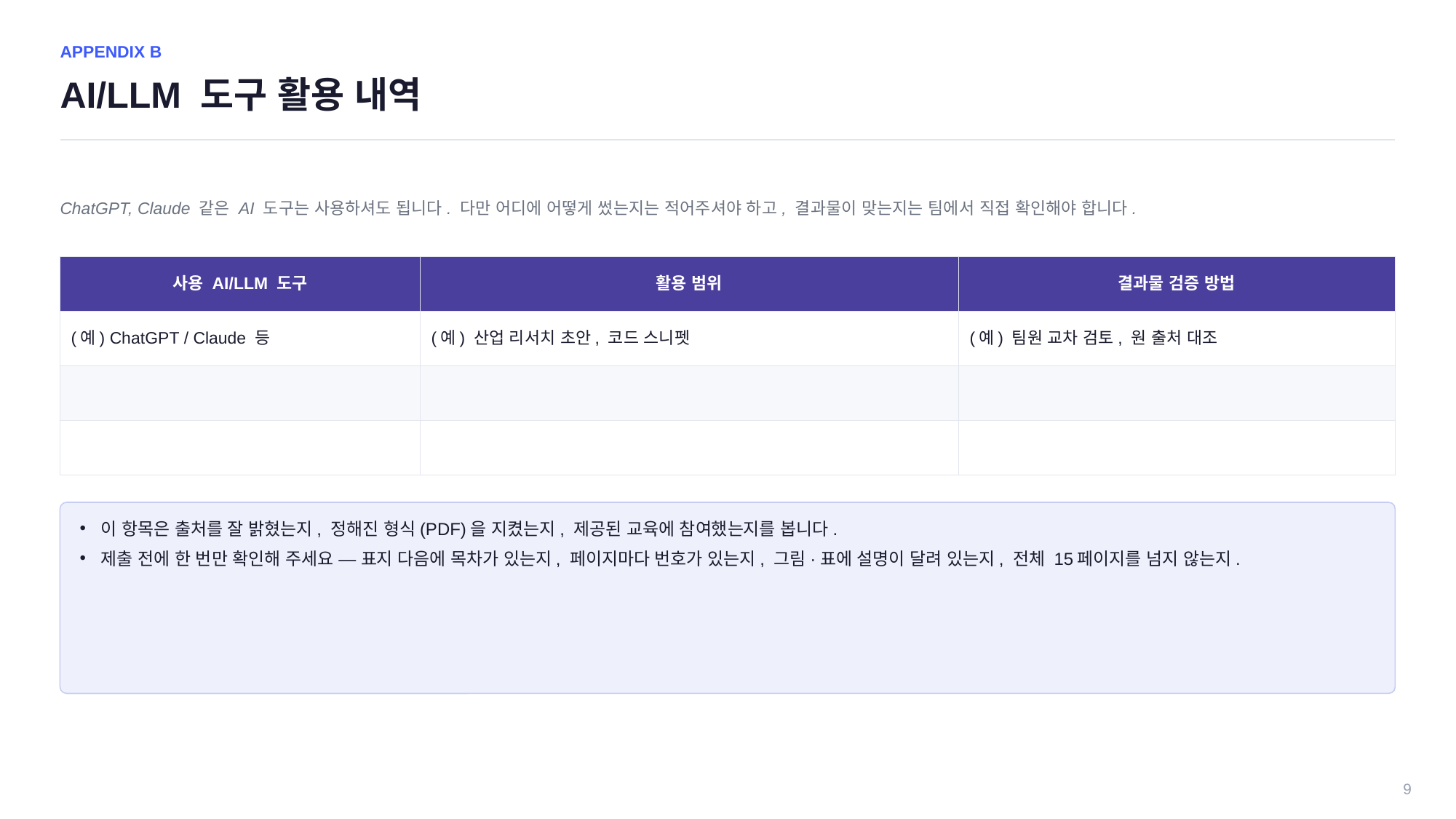

APPENDIX B
AI/LLM 도구 활용 내역
ChatGPT, Claude 같은 AI 도구는 사용하셔도 됩니다. 다만 어디에 어떻게 썼는지는 적어주셔야 하고, 결과물이 맞는지는 팀에서 직접 확인해야 합니다.
| 사용 AI/LLM 도구 | 활용 범위 | 결과물 검증 방법 |
| --- | --- | --- |
| (예) ChatGPT / Claude 등 | (예) 산업 리서치 초안, 코드 스니펫 | (예) 팀원 교차 검토, 원 출처 대조 |
|  |  |  |
|  |  |  |

이 항목은 출처를 잘 밝혔는지, 정해진 형식(PDF)을 지켰는지, 제공된 교육에 참여했는지를 봅니다.
제출 전에 한 번만 확인해 주세요 — 표지 다음에 목차가 있는지, 페이지마다 번호가 있는지, 그림·표에 설명이 달려 있는지, 전체 15페이지를 넘지 않는지.
9